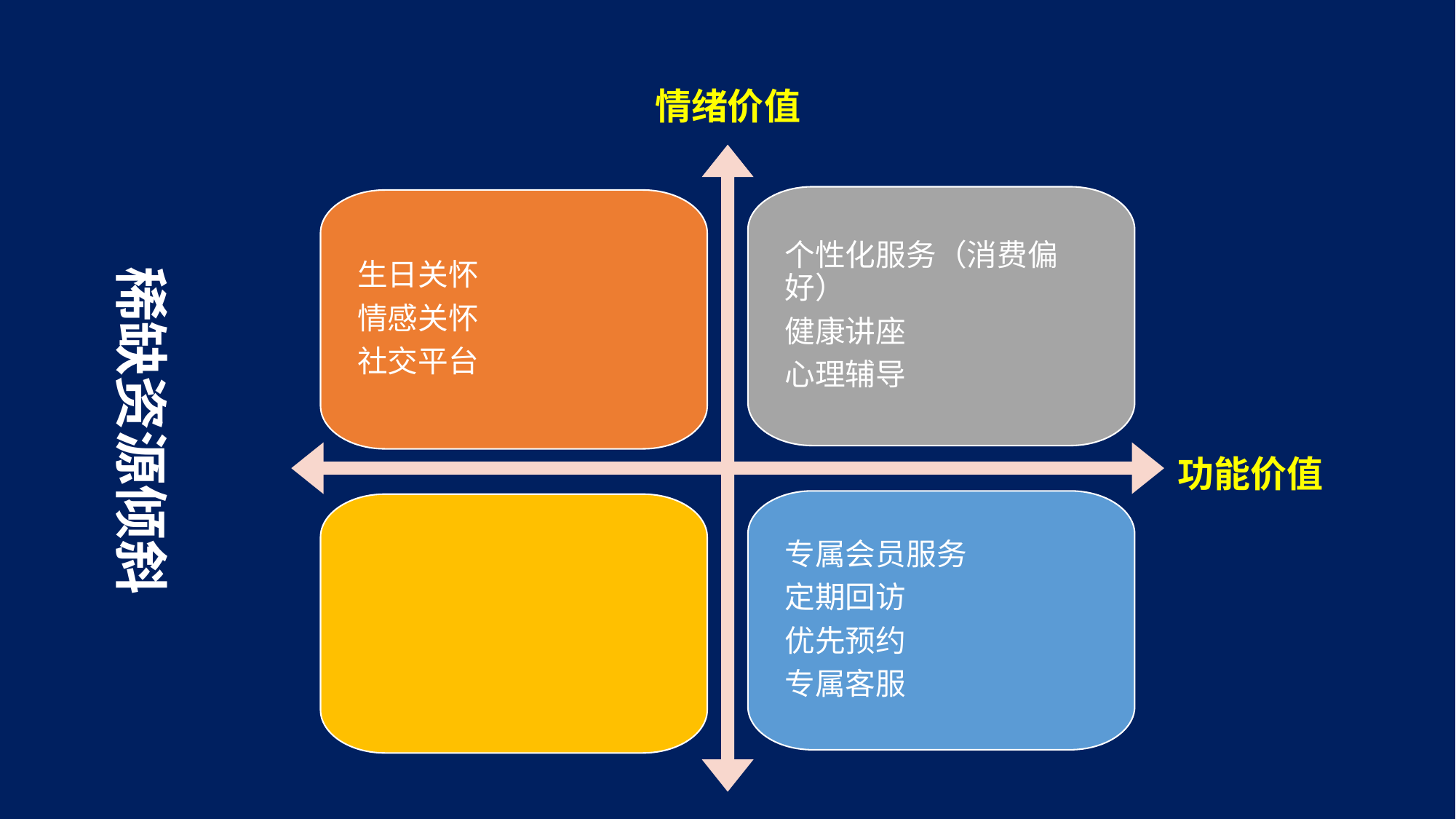

情绪价值

个性化服务（消费偏好）
健康讲座
心理辅导
生日关怀
情感关怀
社交平台
稀缺资源倾斜
功能价值
专属会员服务
定期回访
优先预约
专属客服